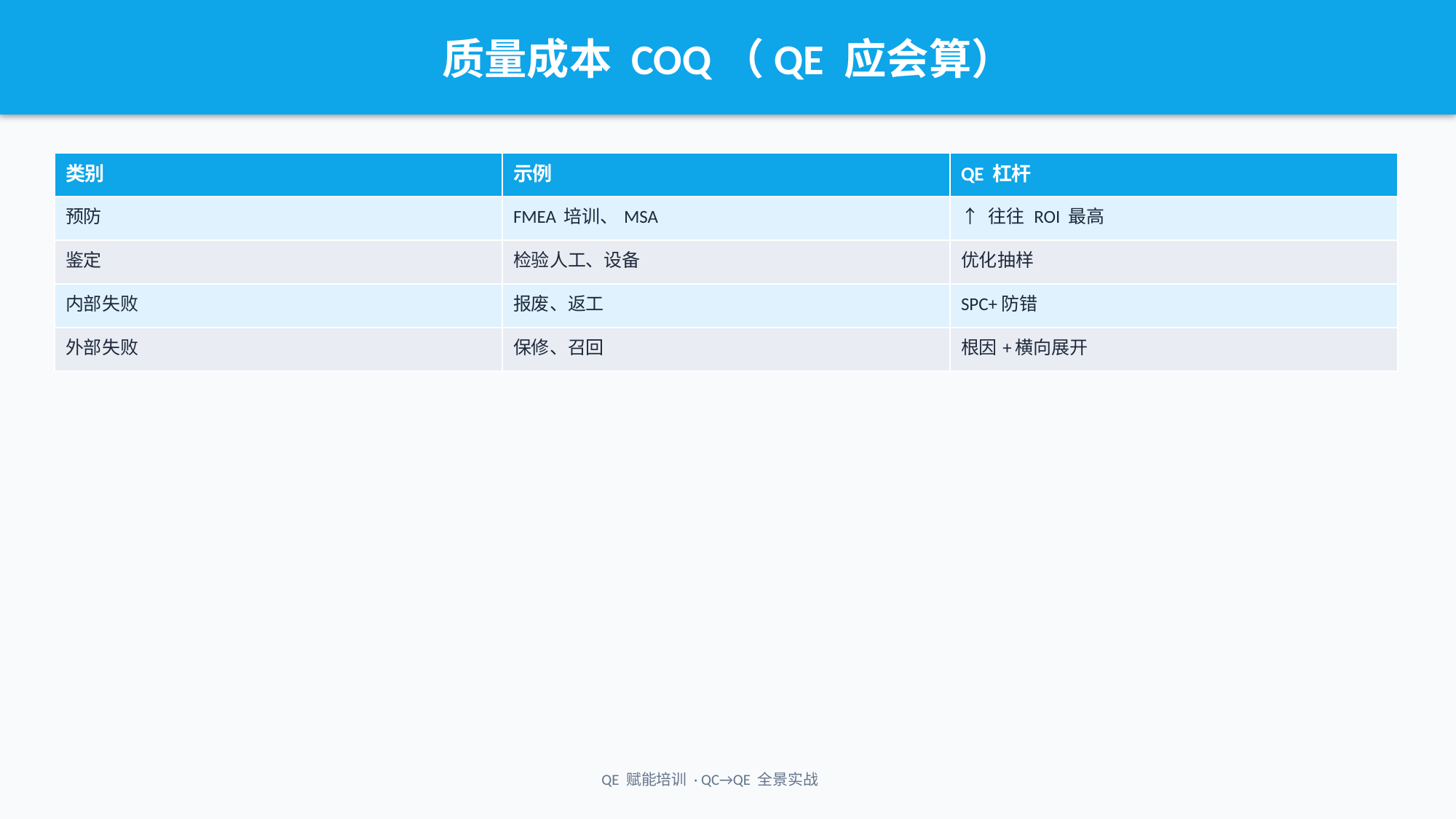

质量成本 COQ（QE 应会算）
| 类别 | 示例 | QE 杠杆 |
| --- | --- | --- |
| 预防 | FMEA 培训、MSA | ↑ 往往 ROI 最高 |
| 鉴定 | 检验人工、设备 | 优化抽样 |
| 内部失败 | 报废、返工 | SPC+防错 |
| 外部失败 | 保修、召回 | 根因+横向展开 |
QE 赋能培训 · QC→QE 全景实战